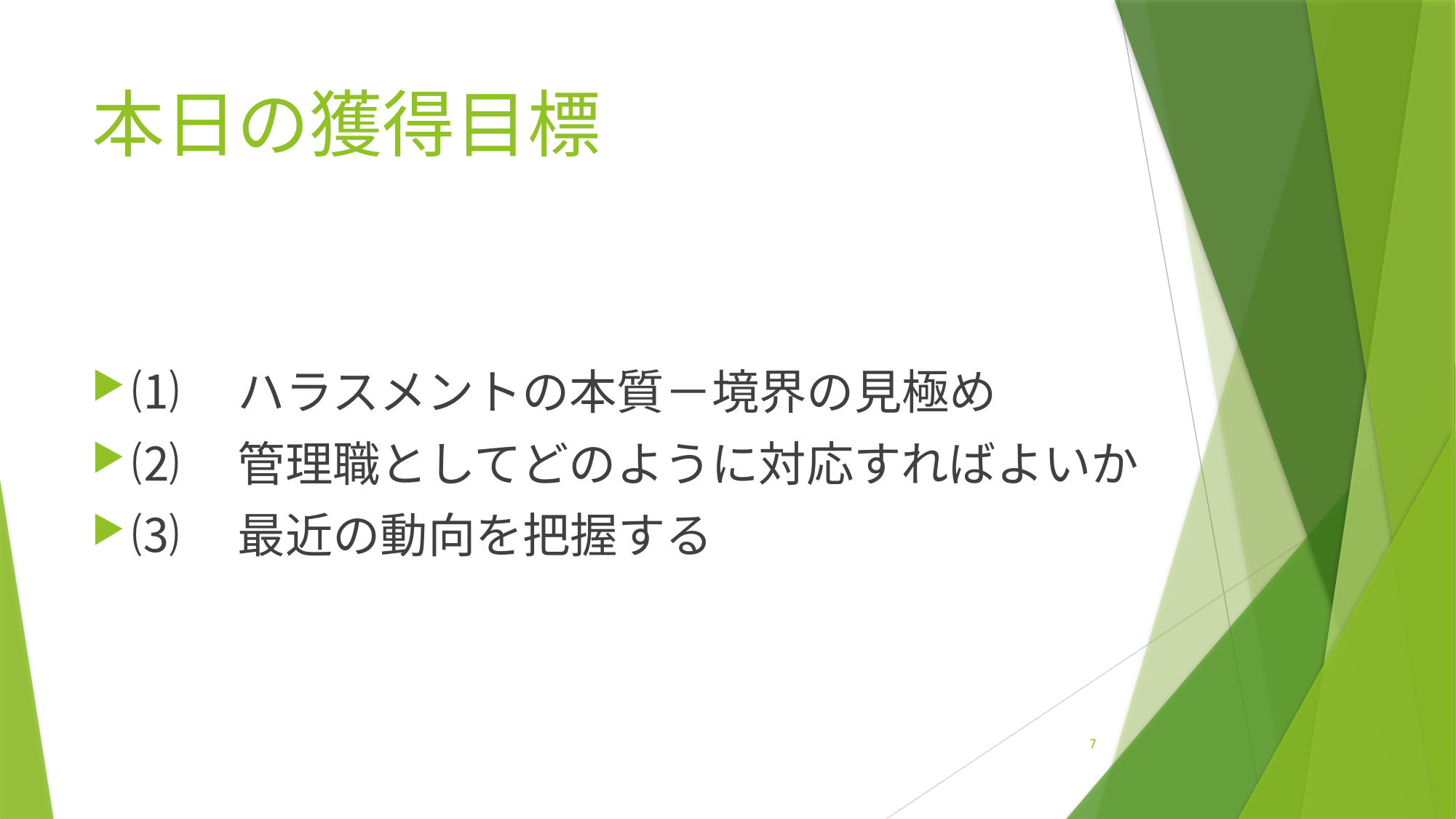

# 本日の獲得目標
⑴　ハラスメントの本質－境界の見極め
⑵　管理職としてどのように対応すればよいか
⑶　最近の動向を把握する

7